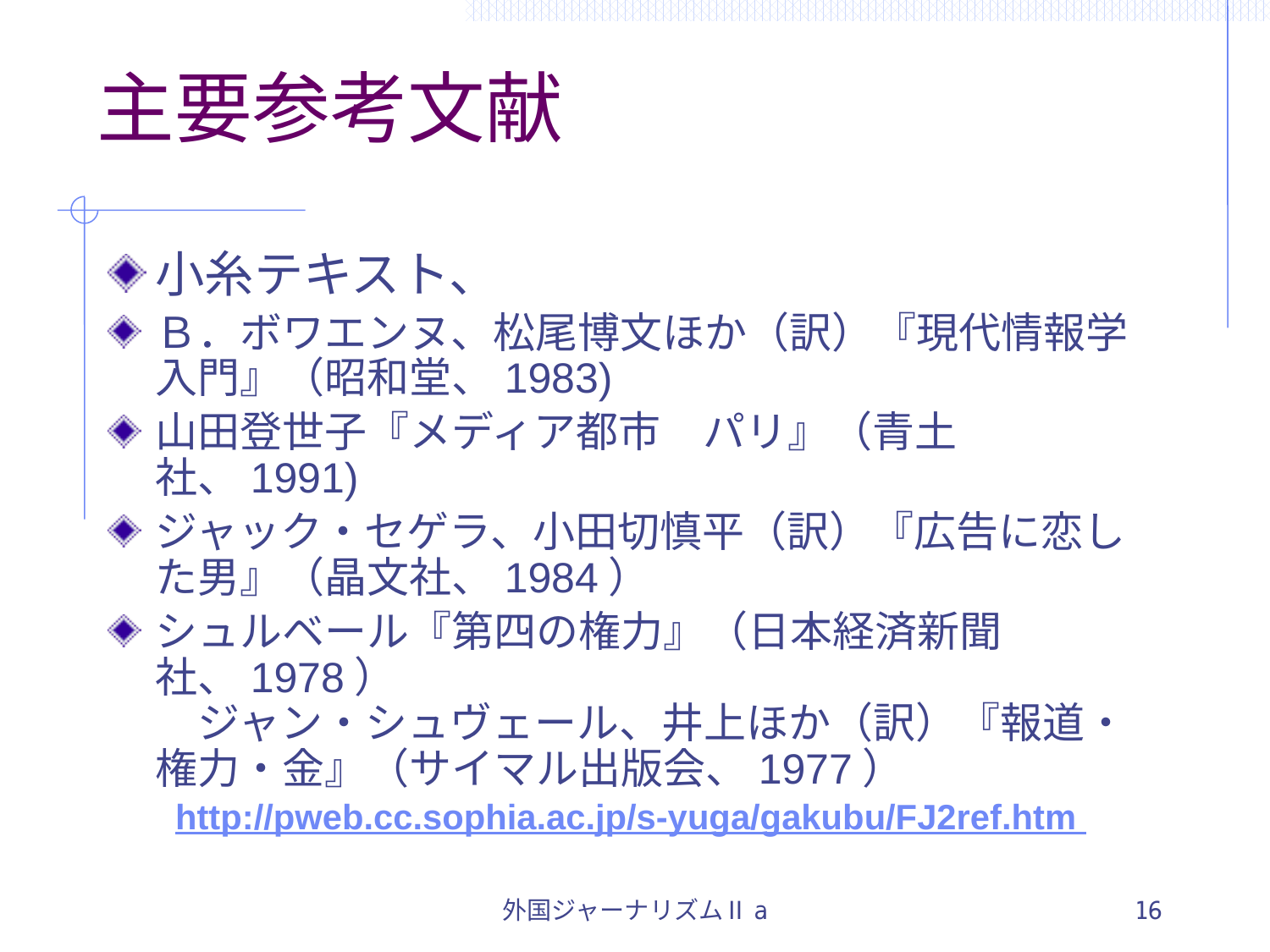

# 主要参考文献
小糸テキスト、
Ｂ．ボワエンヌ、松尾博文ほか（訳）『現代情報学入門』（昭和堂、1983)
山田登世子『メディア都市　パリ』（青土社、1991)
ジャック・セゲラ、小田切慎平（訳）『広告に恋した男』（晶文社、1984）
シュルベール『第四の権力』（日本経済新聞社、1978）
　ジャン・シュヴェール、井上ほか（訳）『報道・権力・金』（サイマル出版会、1977）
 http://pweb.cc.sophia.ac.jp/s-yuga/gakubu/FJ2ref.htm
外国ジャーナリズムⅡa
16